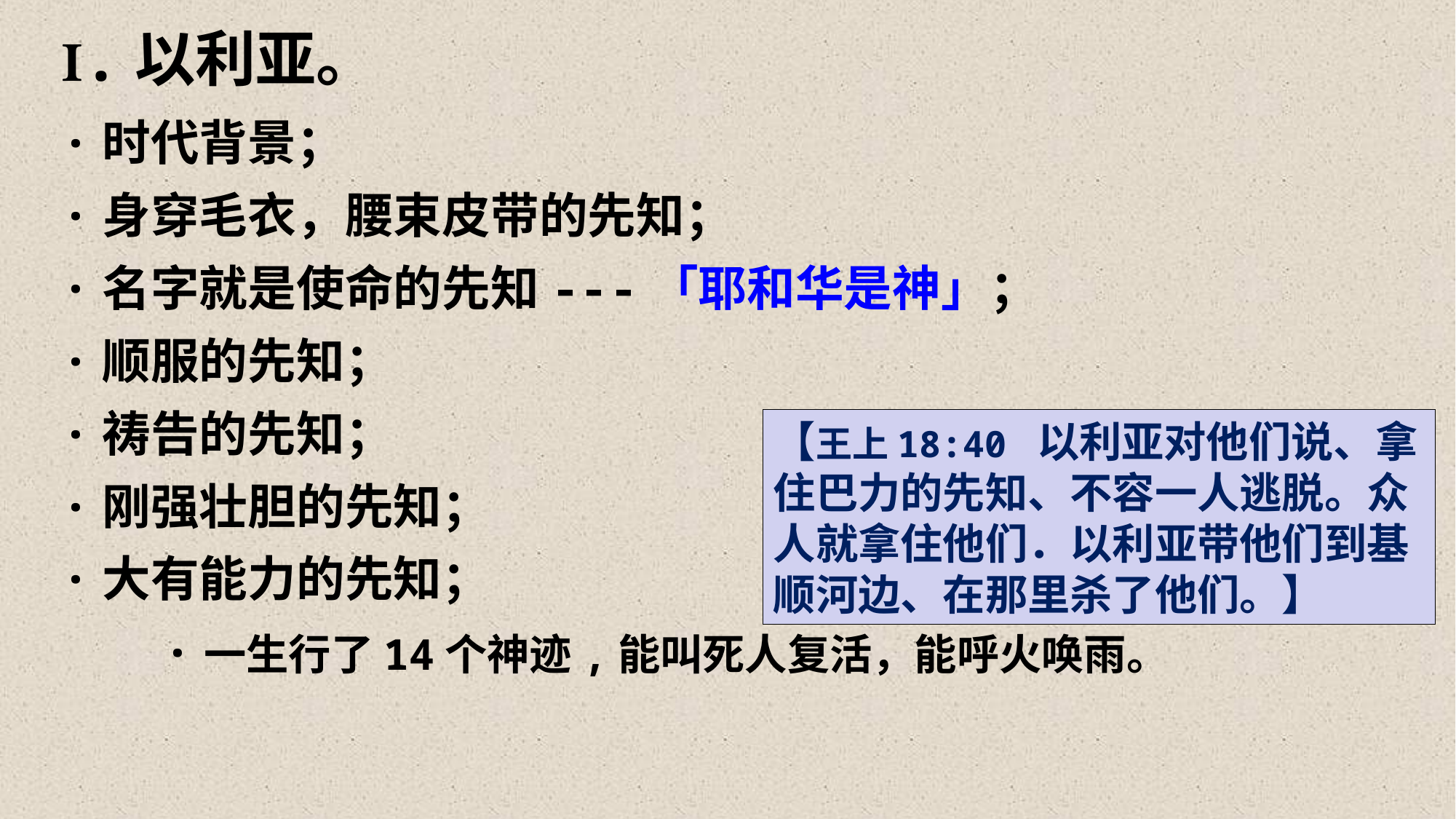

Ⅰ.以利亚。
·时代背景；
·身穿毛衣，腰束皮带的先知；
·名字就是使命的先知---「耶和华是神」；
·顺服的先知；
·祷告的先知；
·刚强壮胆的先知；
·大有能力的先知；
    ·一生行了14个神迹,能叫死人复活，能呼火唤雨。
【王上18:40 以利亚对他们说、拿住巴力的先知、不容一人逃脱。众人就拿住他们．以利亚带他们到基顺河边、在那里杀了他们。】